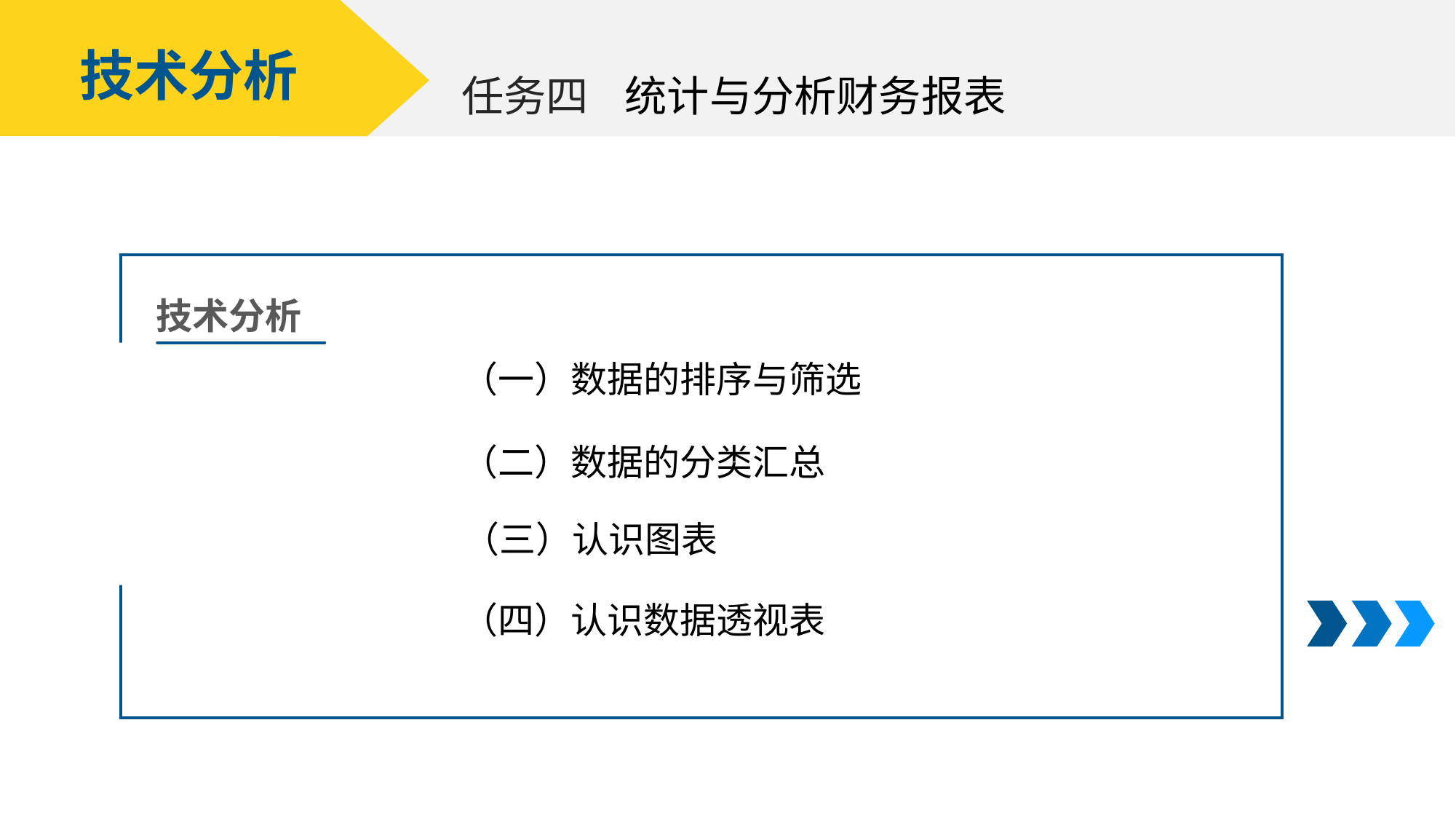

技术分析
统计与分析财务报表
任务四

技术分析

（一）数据的排序与筛选
（二）数据的分类汇总
（三）认识图表
（四）认识数据透视表